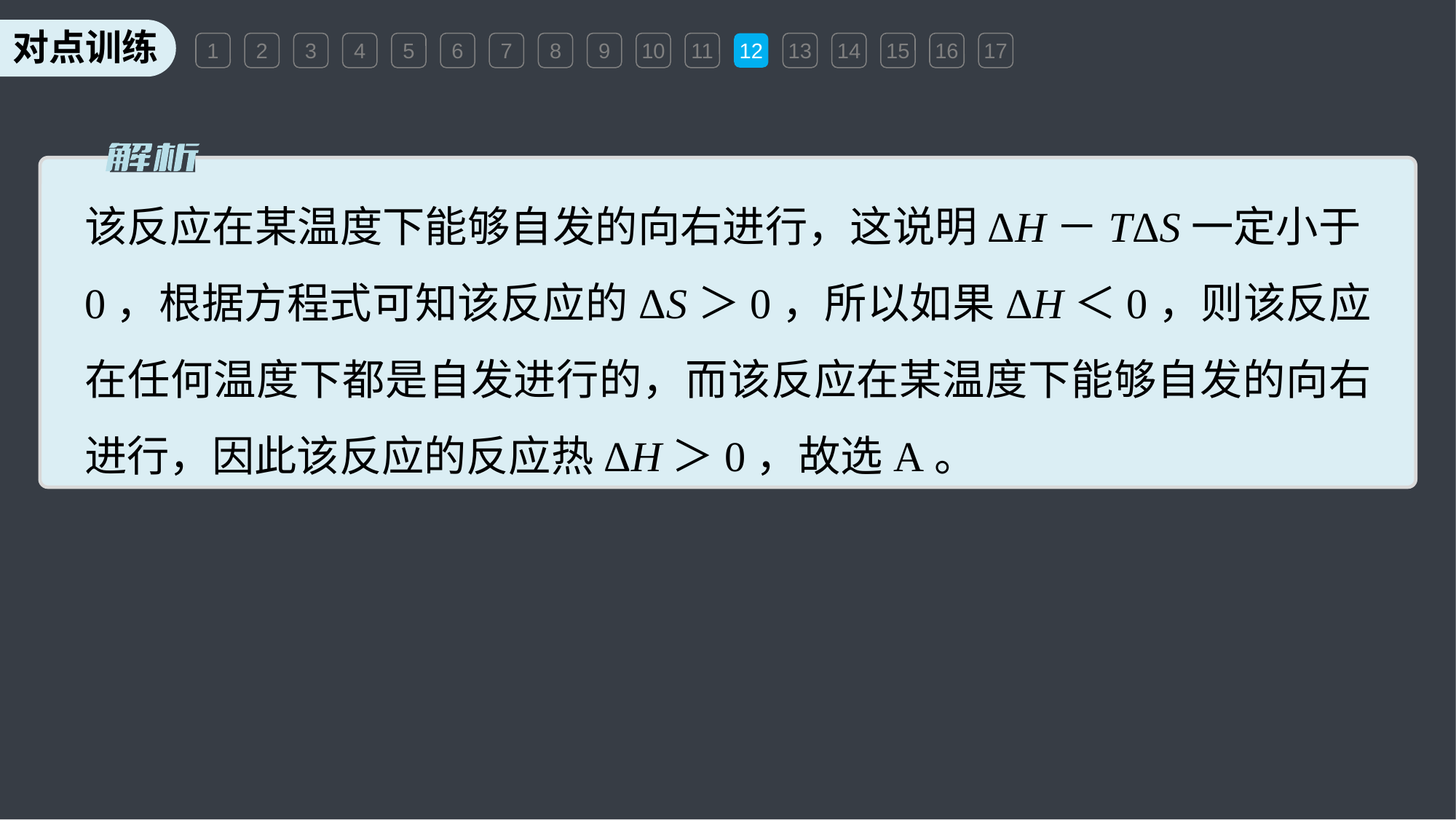

1
2
3
4
5
6
7
8
9
10
11
12
13
14
15
16
17

该反应在某温度下能够自发的向右进行，这说明ΔH－TΔS一定小于0，根据方程式可知该反应的ΔS＞0，所以如果ΔH＜0，则该反应在任何温度下都是自发进行的，而该反应在某温度下能够自发的向右进行，因此该反应的反应热ΔH＞0，故选A。